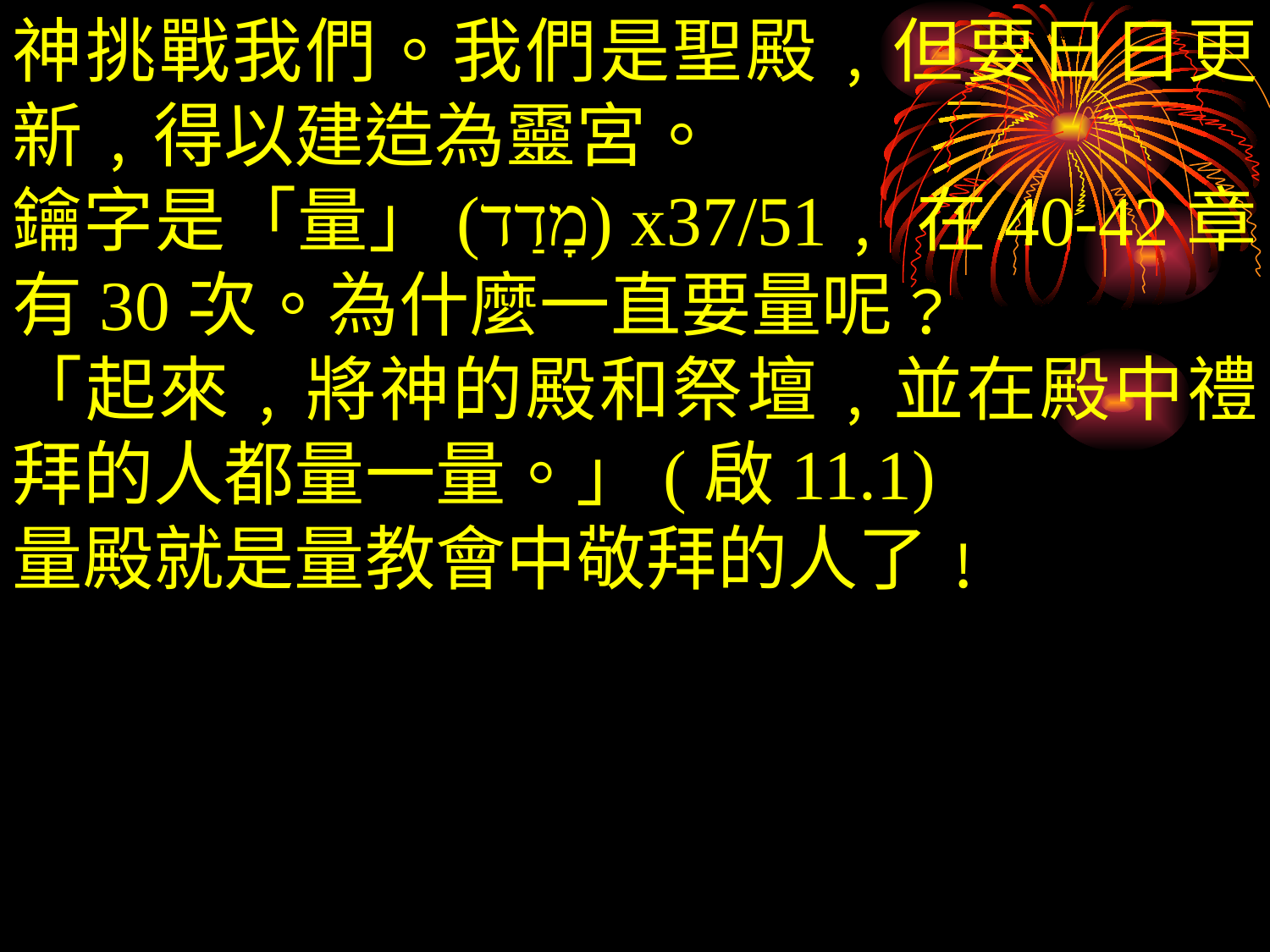

神挑戰我們。我們是聖殿﹐但要日日更新﹐得以建造為靈宮。
鑰字是「量」(מָדַד) x37/51﹐在40-42章有30次。為什麼一直要量呢﹖
「起來﹐將神的殿和祭壇﹐並在殿中禮拜的人都量一量。」(啟11.1)
量殿就是量教會中敬拜的人了﹗